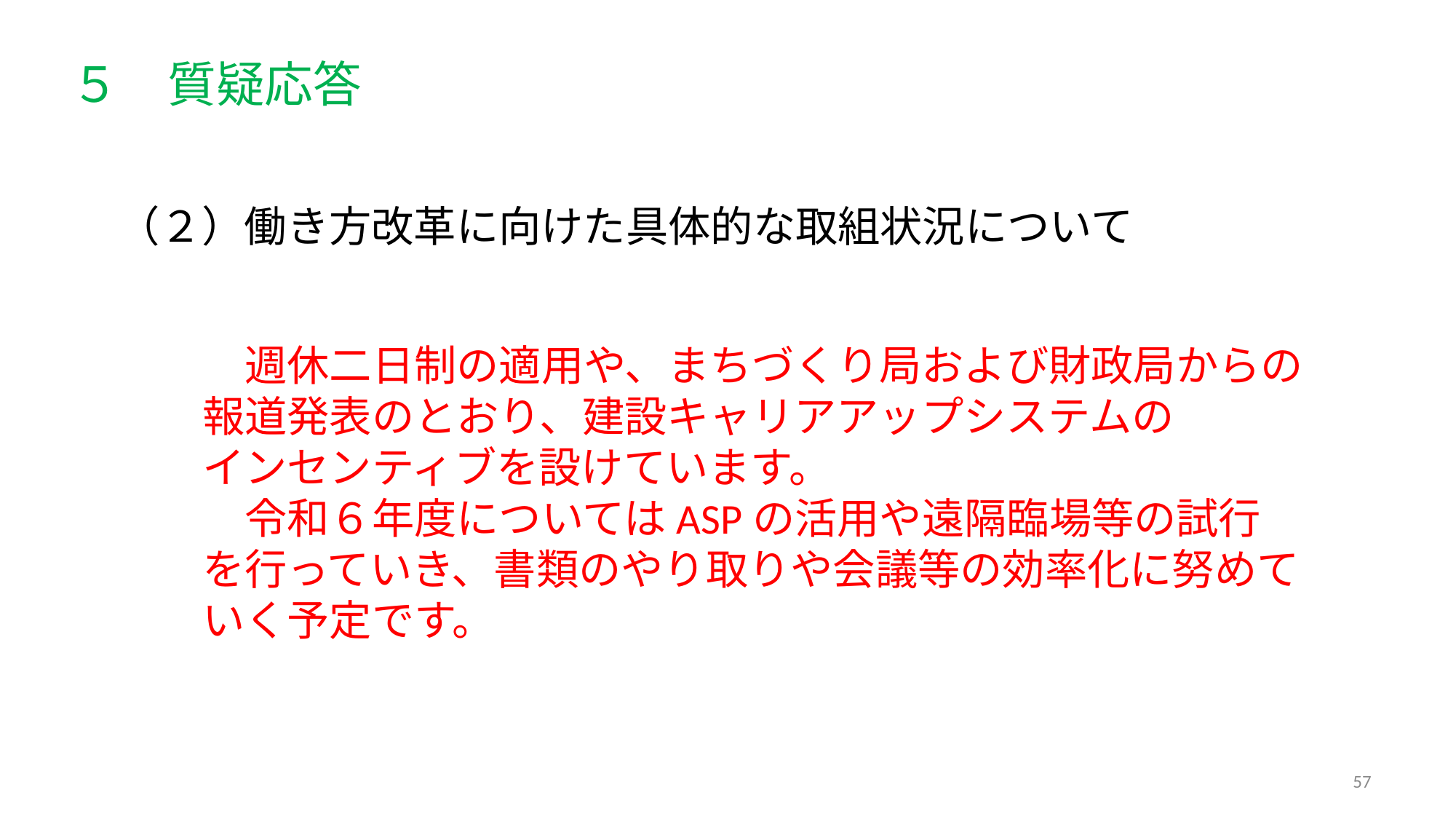

５　質疑応答
（２）働き方改革に向けた具体的な取組状況について
　週休二日制の適用や、まちづくり局および財政局からの
報道発表のとおり、建設キャリアアップシステムの
インセンティブを設けています。
　令和６年度についてはASPの活用や遠隔臨場等の試行
を行っていき、書類のやり取りや会議等の効率化に努めて
いく予定です。
57